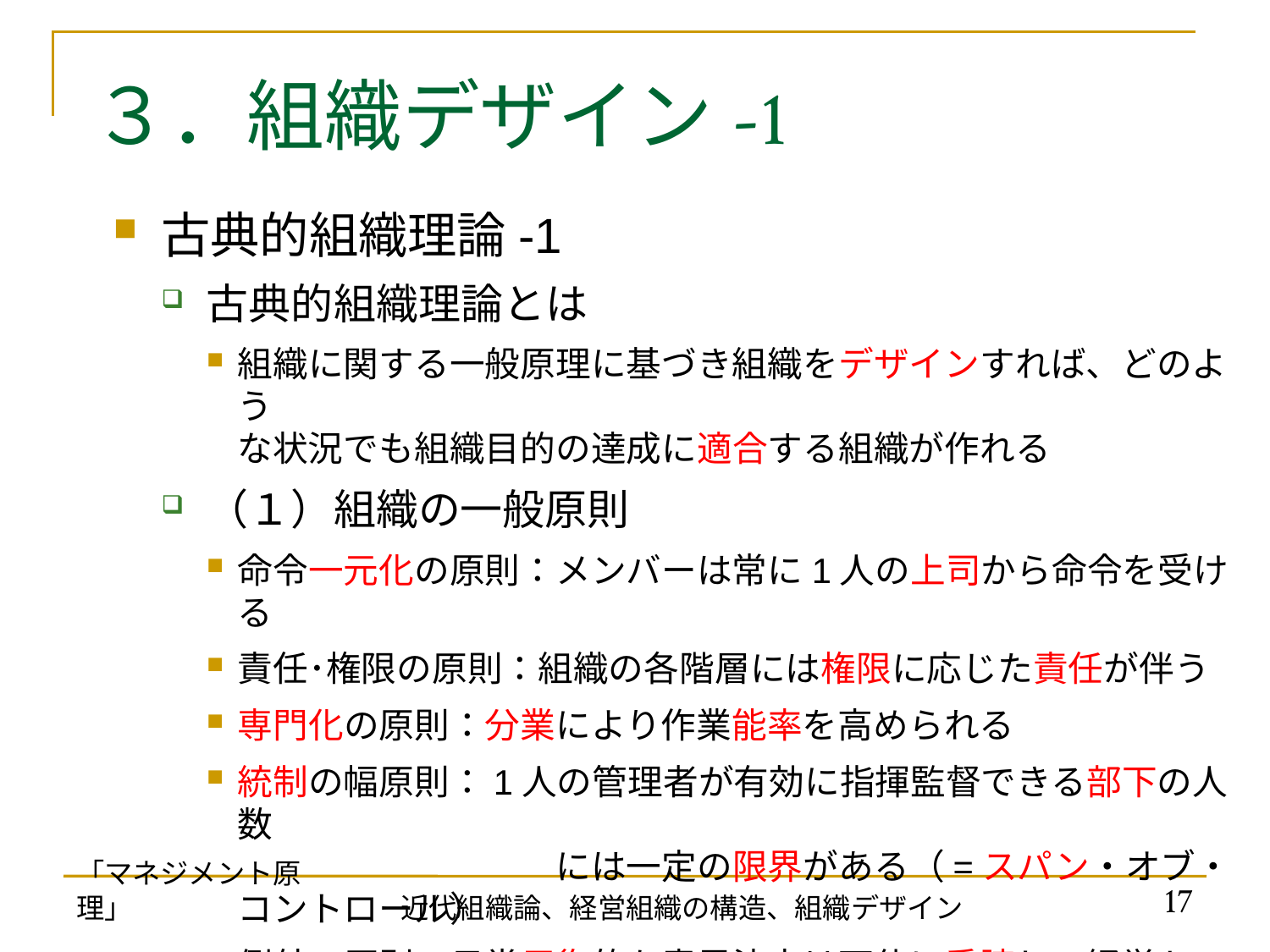

# ３．組織デザイン-1
古典的組織理論-1
古典的組織理論とは
組織に関する一般原理に基づき組織をデザインすれば、どのよう
な状況でも組織目的の達成に適合する組織が作れる
（１）組織の一般原則
命令一元化の原則：メンバーは常に1人の上司から命令を受ける
責任･権限の原則：組織の各階層には権限に応じた責任が伴う
専門化の原則：分業により作業能率を高められる
統制の幅原則：1人の管理者が有効に指揮監督できる部下の人数
　　　　　　　　　には一定の限界がある（=スパン・オブ・コントロール）
例外の原則：日常反復的な意思決定は下位に委譲し、経営トップ
　　　　　　　　は例外的・非定型的な意思決定に専念すべき
「マネジメント原理」
17
近代組織論、経営組織の構造、組織デザイン